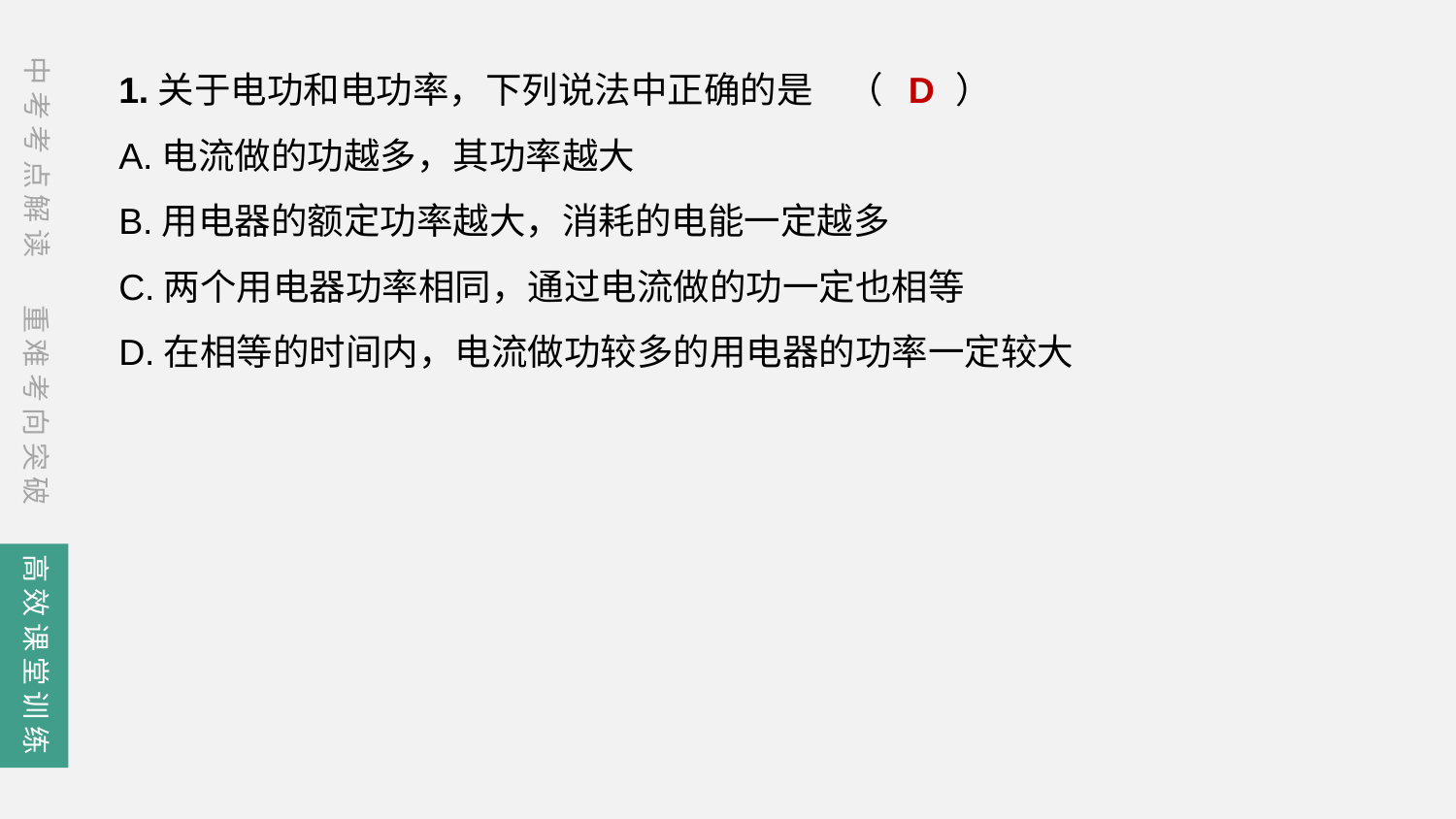

D
1.关于电功和电功率，下列说法中正确的是	（　　）
A.电流做的功越多，其功率越大
B.用电器的额定功率越大，消耗的电能一定越多
C.两个用电器功率相同，通过电流做的功一定也相等
D.在相等的时间内，电流做功较多的用电器的功率一定较大
中考考点解读
重难考向突破
高效课堂训练